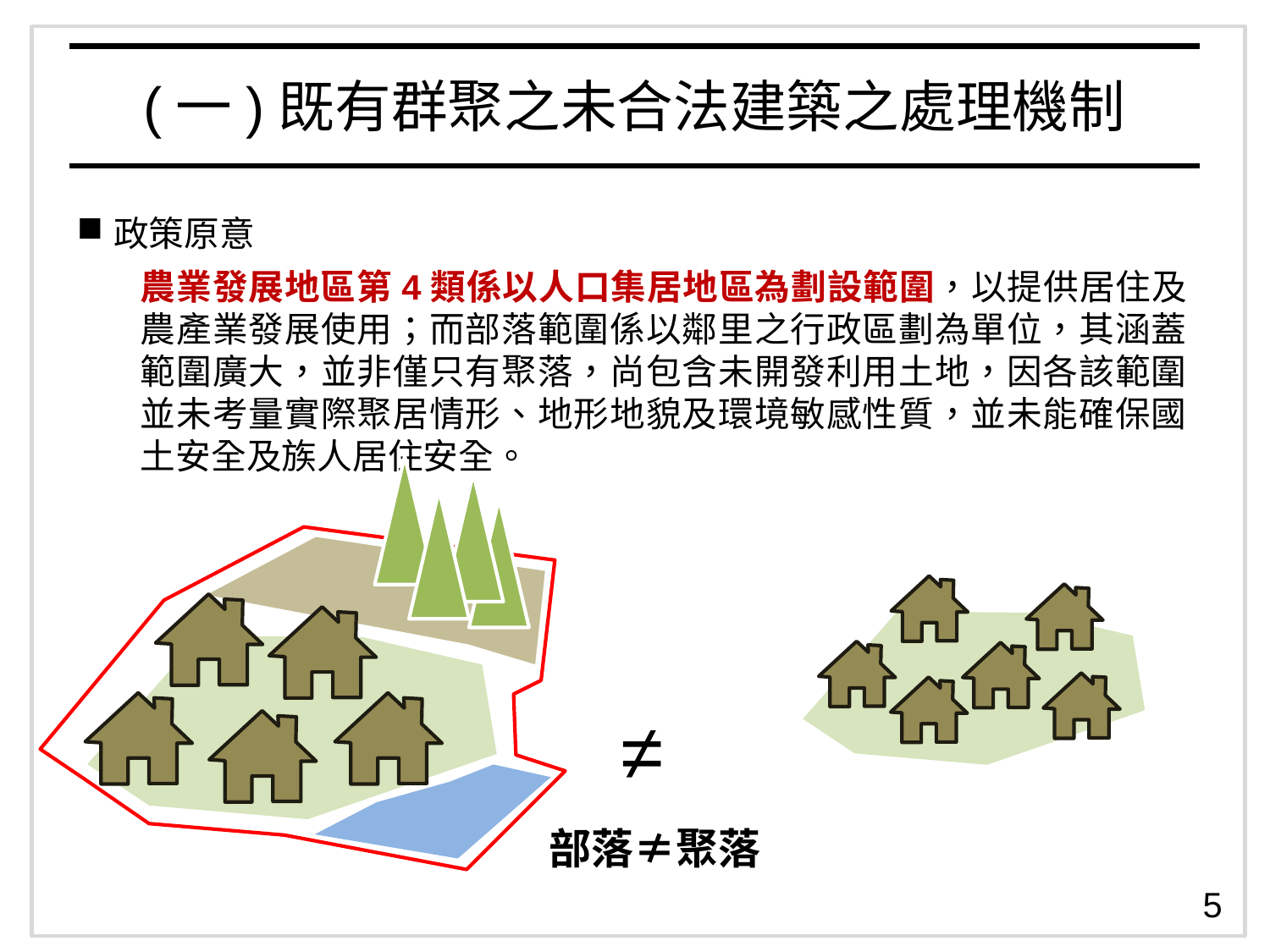

(一)既有群聚之未合法建築之處理機制
政策原意
農業發展地區第4類係以人口集居地區為劃設範圍，以提供居住及農產業發展使用；而部落範圍係以鄰里之行政區劃為單位，其涵蓋範圍廣大，並非僅只有聚落，尚包含未開發利用土地，因各該範圍並未考量實際聚居情形、地形地貌及環境敏感性質，並未能確保國土安全及族人居住安全。

≠

部落≠聚落
5